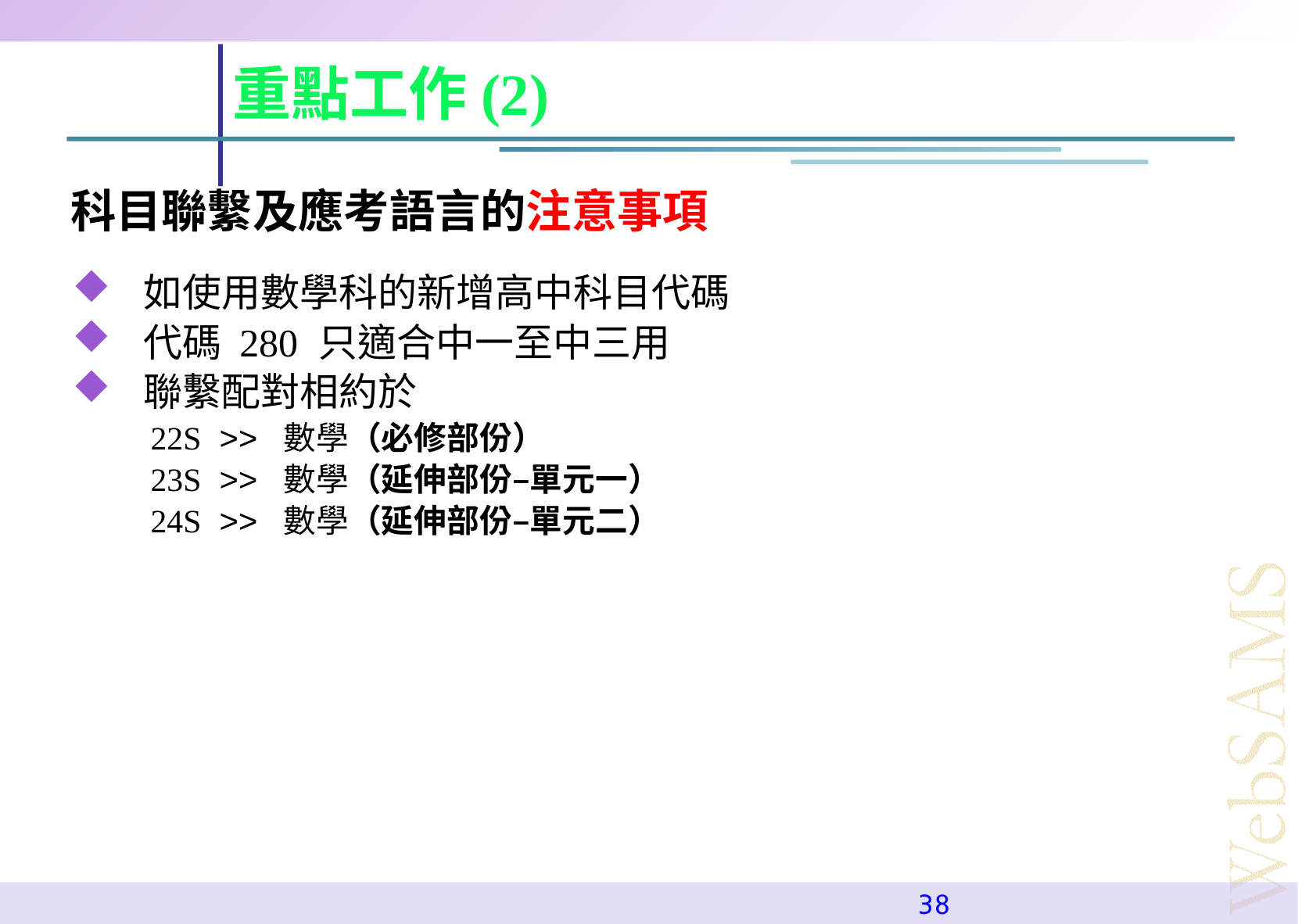

重點工作(2)

        科目聯繫及應考語言的注意事項

  如使用數學科的新增高中科目代碼
  代碼 280 只適合中一至中三用
  聯繫配對相約於
   22S  >>  數學（必修部份）
   23S  >>  數學（延伸部份–單元一）
   24S  >>  數學（延伸部份–單元二）